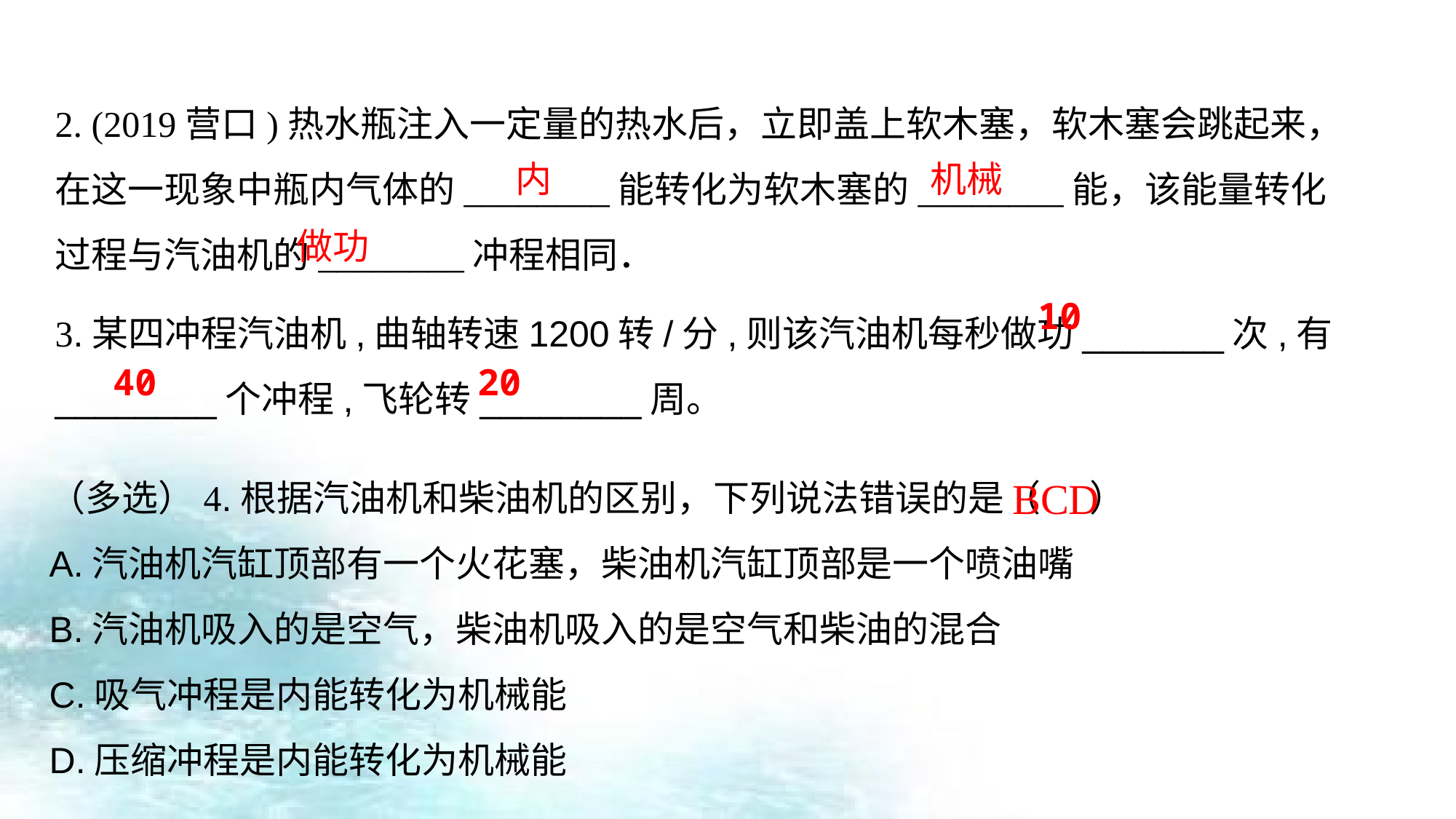

2. (2019营口)热水瓶注入一定量的热水后，立即盖上软木塞，软木塞会跳起来，在这一现象中瓶内气体的________能转化为软木塞的________能，该能量转化过程与汽油机的________冲程相同．
内
机械
做功
3.某四冲程汽油机,曲轴转速1200转/分,则该汽油机每秒做功_______次,有________个冲程,飞轮转________周。
10
20
40
（多选）4.根据汽油机和柴油机的区别，下列说法错误的是（      ）
A.汽油机汽缸顶部有一个火花塞，柴油机汽缸顶部是一个喷油嘴
B.汽油机吸入的是空气，柴油机吸入的是空气和柴油的混合
C.吸气冲程是内能转化为机械能
D.压缩冲程是内能转化为机械能
BCD